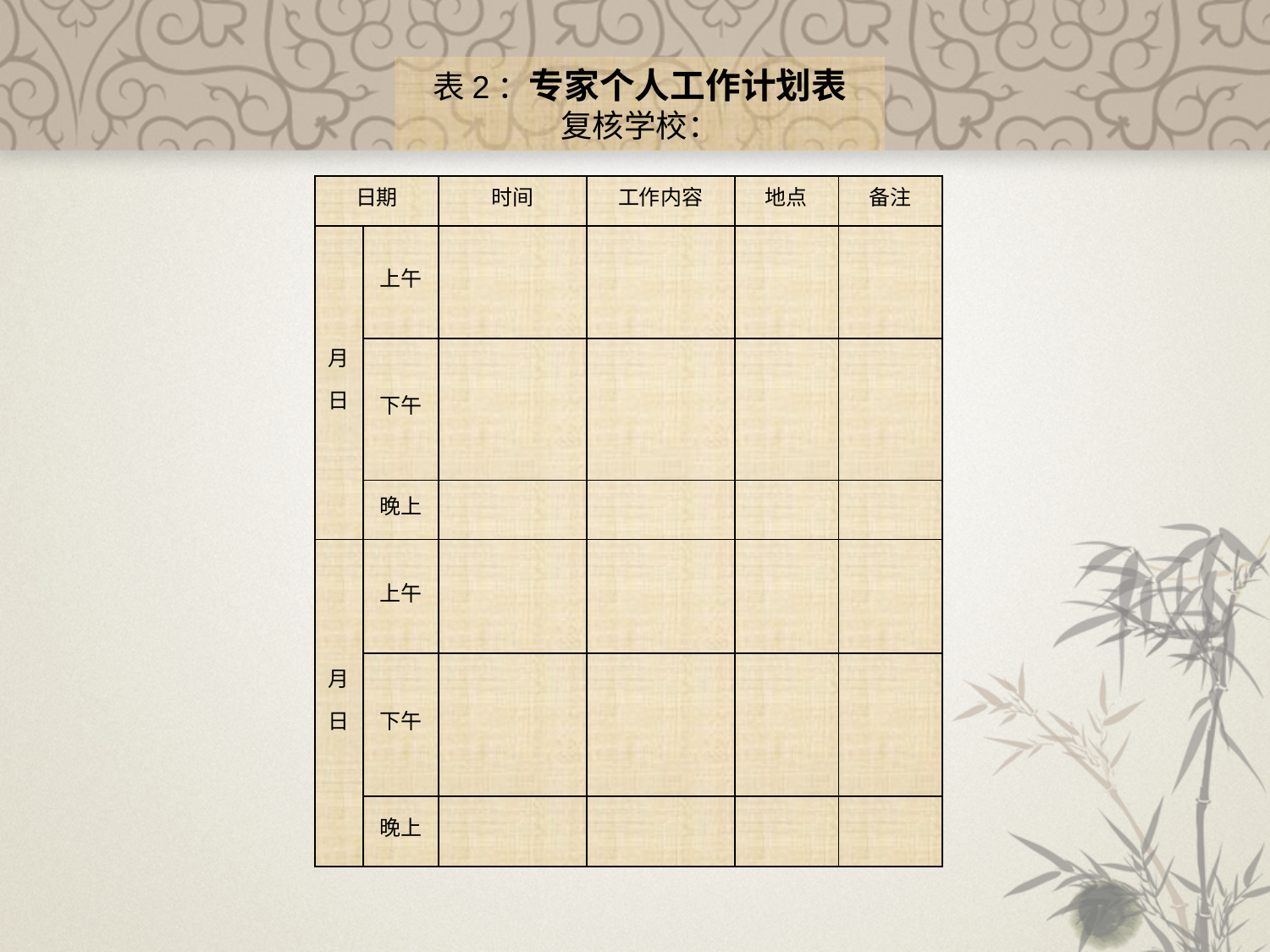

表2：专家个人工作计划表
复核学校：
| 日期 |  | 时间 | 工作内容 | 地点 | 备注 |
| --- | --- | --- | --- | --- | --- |
| 月   日 | 上午 |  |  |  |  |
|  | 下午 |  |  |  |  |
|  | 晚上 |  |  |  |  |
| 月 日 | 上午 |  |  |  |  |
|  | 下午 |  |  |  |  |
|  | 晚上 |  |  |  |  |